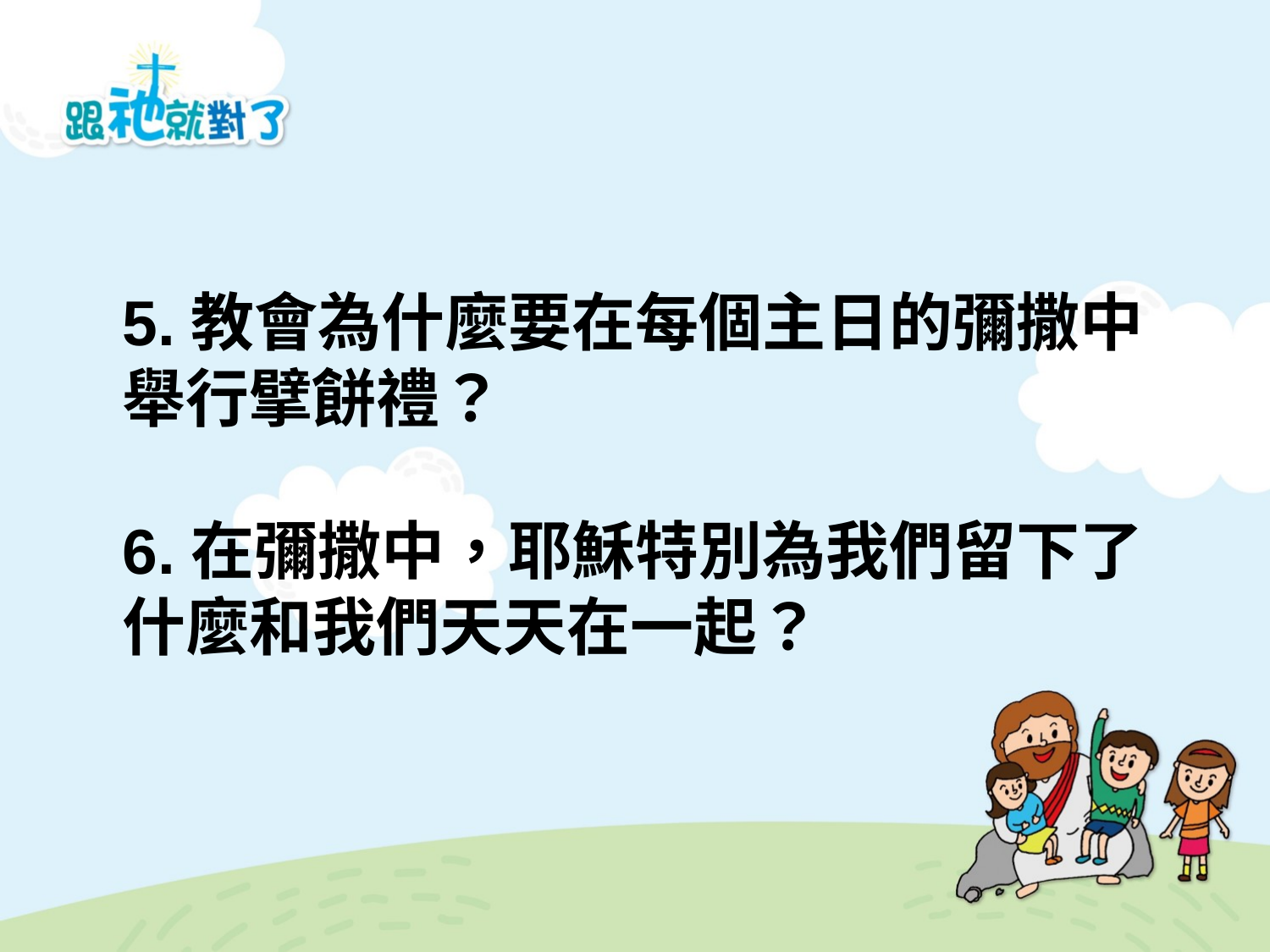

5.教會為什麼要在每個主日的彌撒中舉行擘餅禮？

6.在彌撒中，耶穌特別為我們留下了什麼和我們天天在一起？